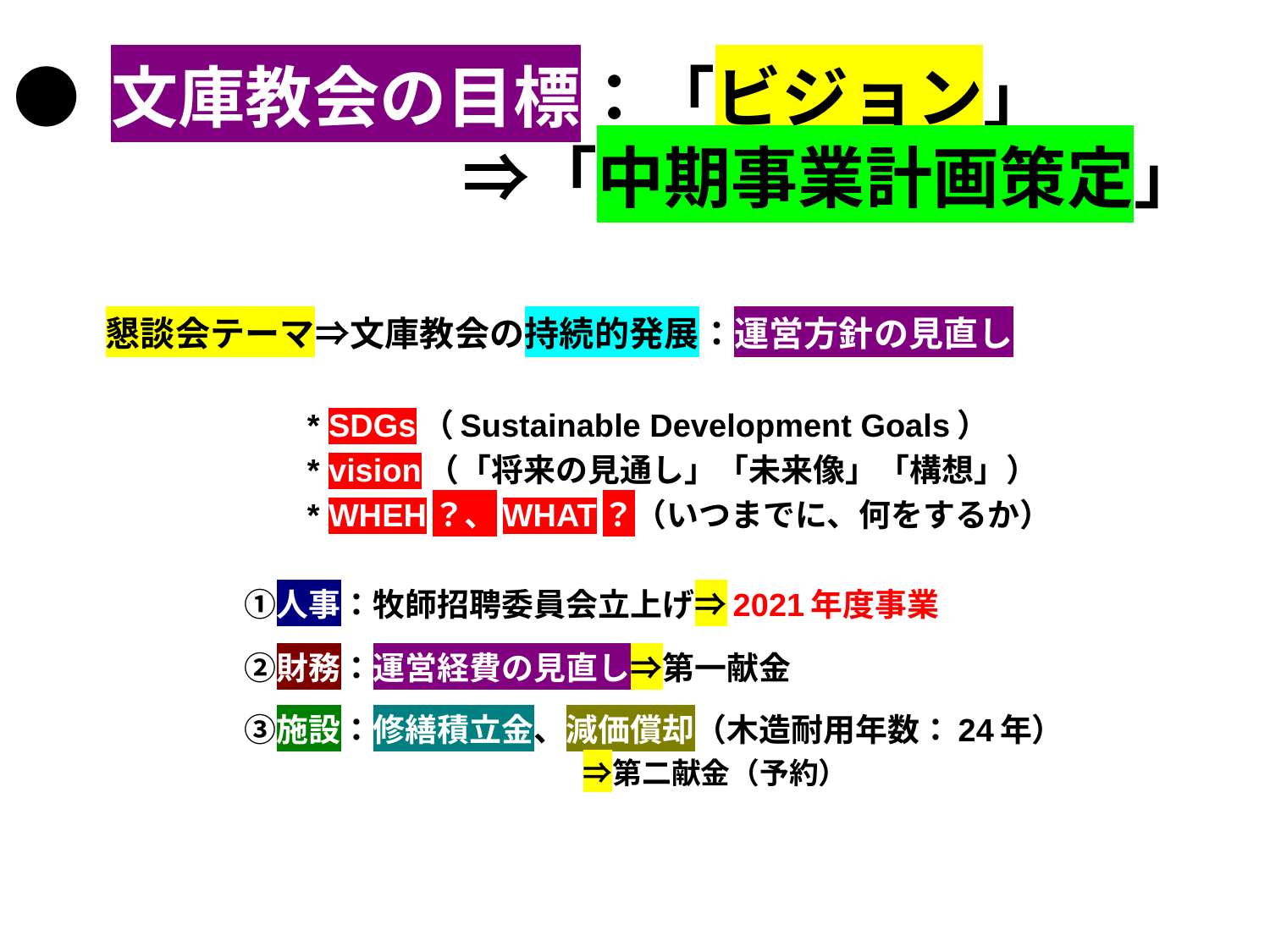

# ● 文庫教会の目標：「ビジョン」 　　　　　　⇒「中期事業計画策定」

　懇談会テーマ⇒文庫教会の持続的発展：運営方針の見直し

　　　　　　　* SDGs（Sustainable Development Goals）
　　　　　　　* vision（「将来の見通し」「未来像」「構想」）
　　　　　　　* WHEH？、WHAT？（いつまでに、何をするか）

　　　　　 ①人事：牧師招聘委員会立上げ⇒2021年度事業

　　　　　 ②財務：運営経費の見直し⇒第一献金

　　　　　 ③施設：修繕積立金、減価償却（木造耐用年数：24年）
　　　　　　　　　　　　　　　　　 ⇒第二献金（予約）